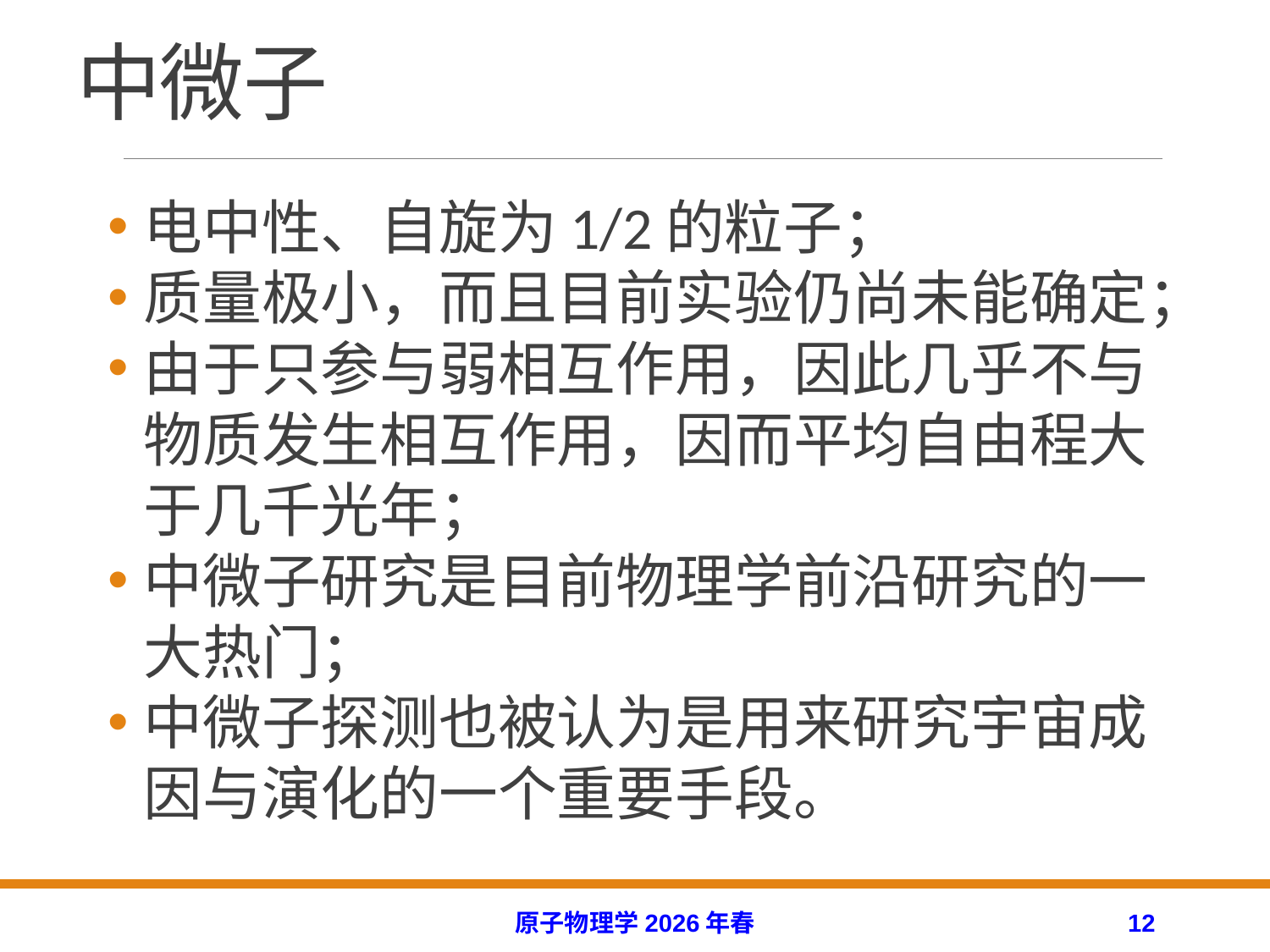

# 中微子
电中性、自旋为1/2的粒子；
质量极小，而且目前实验仍尚未能确定；
由于只参与弱相互作用，因此几乎不与物质发生相互作用，因而平均自由程大于几千光年；
中微子研究是目前物理学前沿研究的一大热门；
中微子探测也被认为是用来研究宇宙成因与演化的一个重要手段。
原子物理学2026年春
12